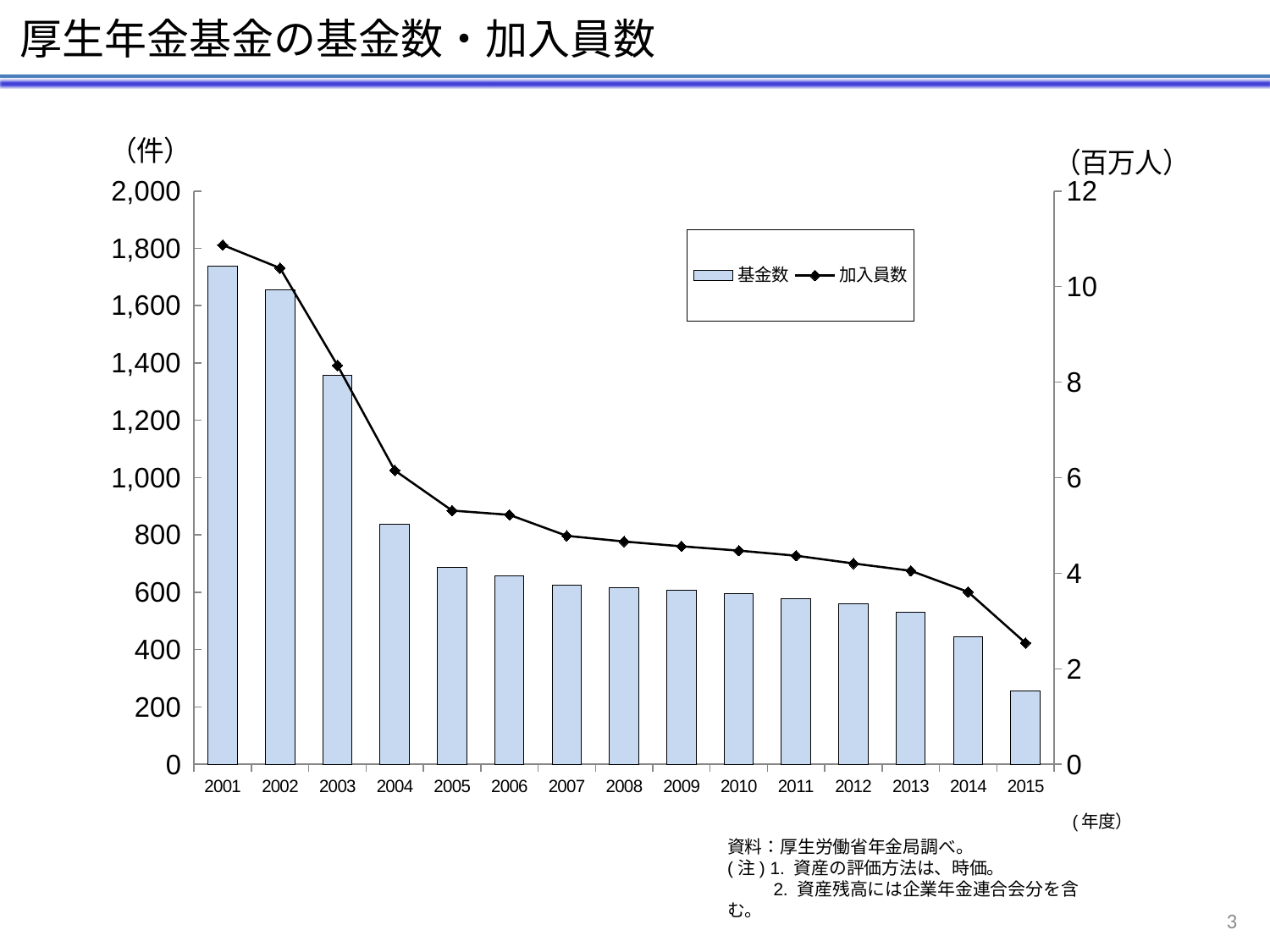

厚生年金基金の基金数・加入員数

### Chart

| Category | 基金数 | 加入員数 |
|---|---|---|
| 2001 | 1737.0 | 10.871 |
| 2002 | 1656.0 | 10.386 |
| 2003 | 1357.0 | 8.351 |
| 2004 | 838.0 | 6.152 |
| 2005 | 687.0 | 5.31 |
| 2006 | 658.0 | 5.221 |
| 2007 | 626.0 | 4.782 |
| 2008 | 617.0 | 4.663 |
| 2009 | 608.0 | 4.562 |
| 2010 | 595.0 | 4.472 |
| 2011 | 577.0 | 4.366 |
| 2012 | 560.0 | 4.203 |
| 2013 | 531.0 | 4.05 |
| 2014 | 444.0 | 3.607 |
| 2015 | 256.0 | 2.539 |
資料：厚生労働省年金局調べ。
(注) 1. 資産の評価方法は、時価。
 　    2. 資産残高には企業年金連合会分を含む。
3